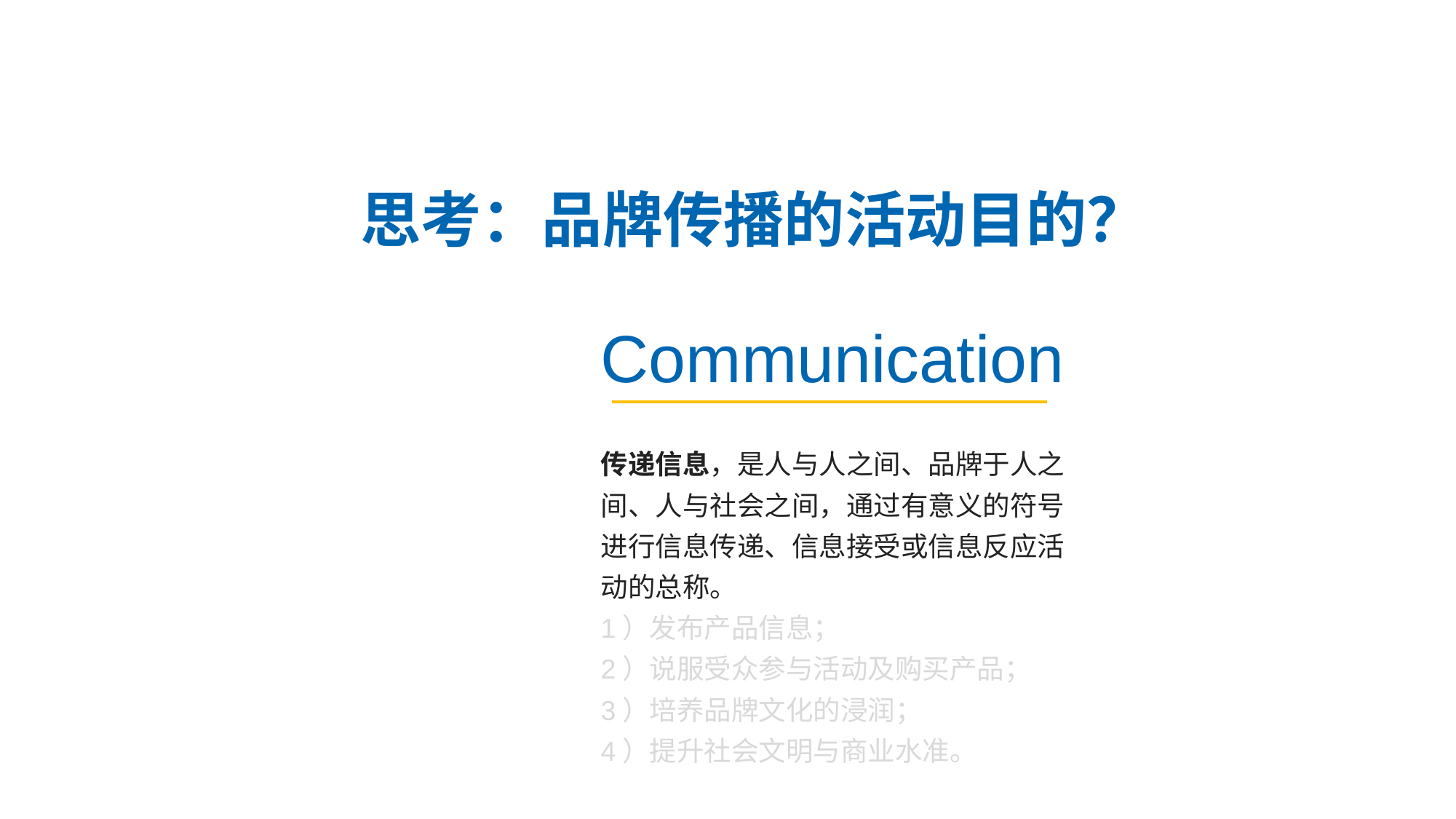

思考：品牌传播的活动目的？
Communication
传递信息，是人与人之间、品牌于人之间、人与社会之间，通过有意义的符号进行信息传递、信息接受或信息反应活动的总称。
1）发布产品信息；
2）说服受众参与活动及购买产品；
3）培养品牌文化的浸润；
4）提升社会文明与商业水准。